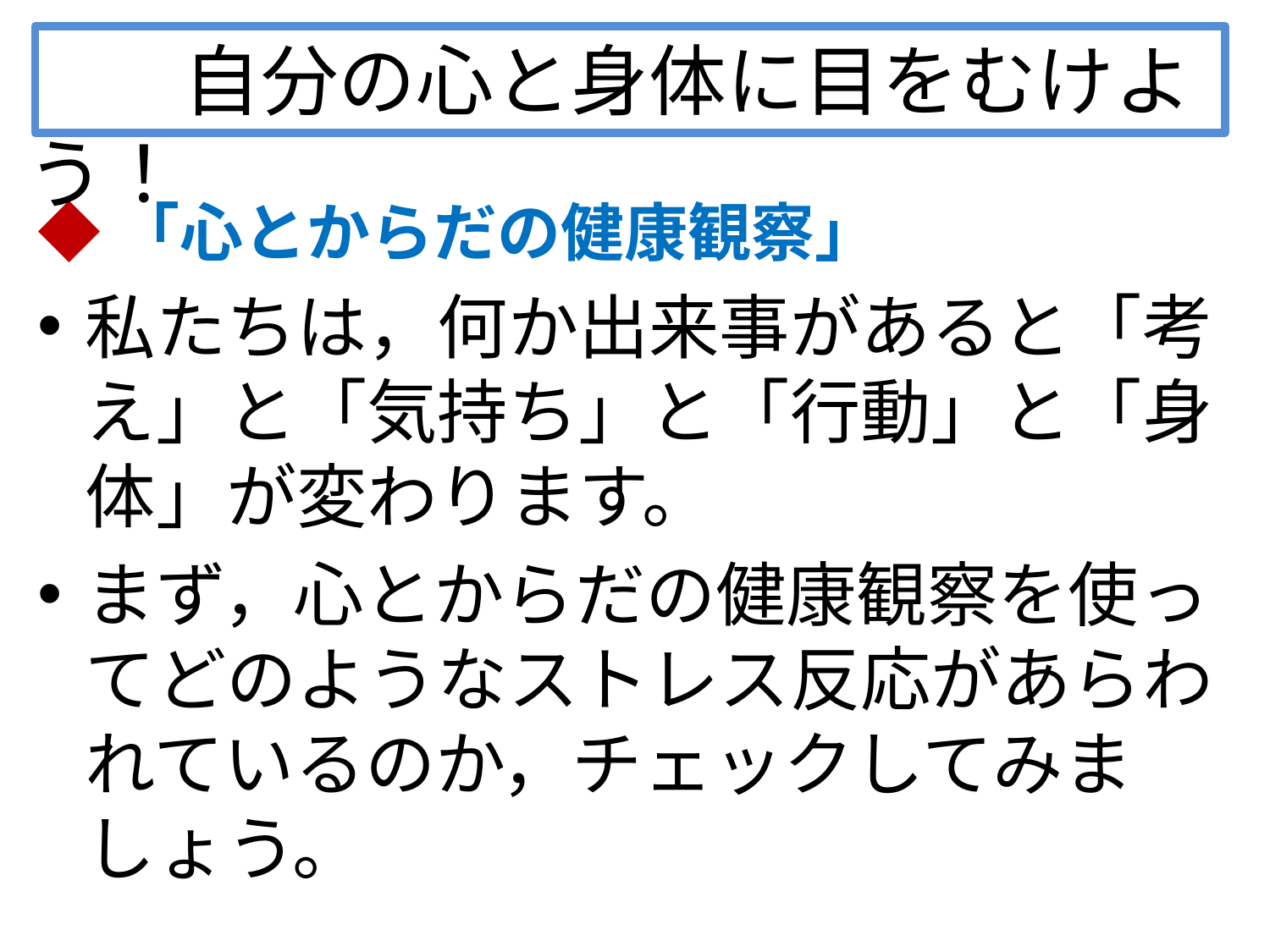

自分の心と身体に目をむけよう！

◆「心とからだの健康観察」
私たちは，何か出来事があると「考え」と「気持ち」と「行動」と「身体」が変わります。
まず，心とからだの健康観察を使ってどのようなストレス反応があらわれているのか，チェックしてみましょう。